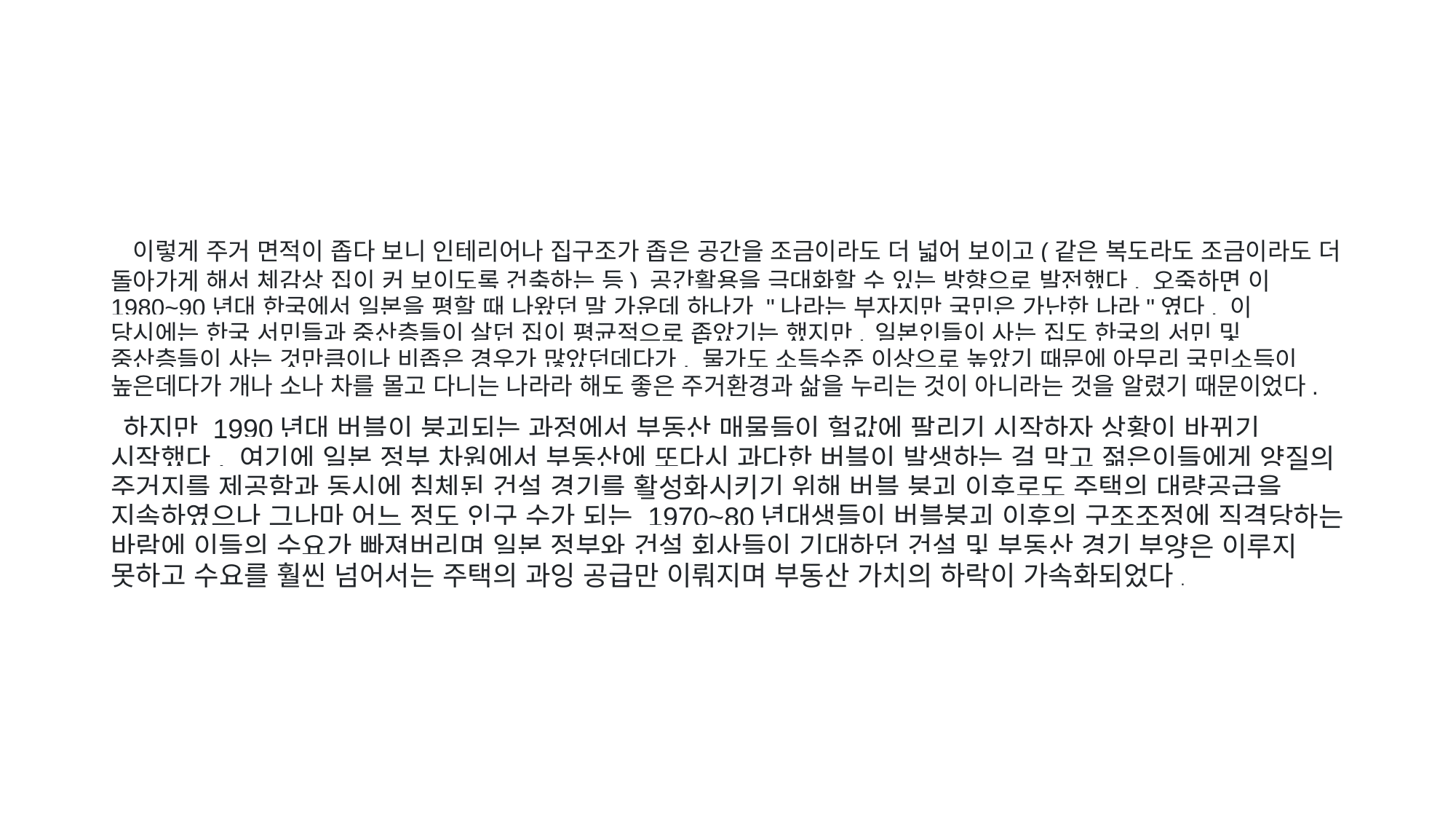

#
 이렇게 주거 면적이 좁다 보니 인테리어나 집구조가 좁은 공간을 조금이라도 더 넓어 보이고(같은 복도라도 조금이라도 더 돌아가게 해서 체감상 집이 커 보이도록 건축하는 등) 공간활용을 극대화할 수 있는 방향으로 발전했다. 오죽하면 이 1980~90년대 한국에서 일본을 평할 때 나왔던 말 가운데 하나가 "나라는 부자지만 국민은 가난한 나라"였다. 이 당시에는 한국 서민들과 중산층들이 살던 집이 평균적으로 좁았기는 했지만, 일본인들이 사는 집도 한국의 서민 및 중산층들이 사는 것만큼이나 비좁은 경우가 많았던데다가, 물가도 소득수준 이상으로 높았기 때문에 아무리 국민소득이 높은데다가 개나 소나 차를 몰고 다니는 나라라 해도 좋은 주거환경과 삶을 누리는 것이 아니라는 것을 알렸기 때문이었다.
 하지만 1990년대 버블이 붕괴되는 과정에서 부동산 매물들이 헐값에 팔리기 시작하자 상황이 바뀌기 시작했다. 여기에 일본 정부 차원에서 부동산에 또다시 과다한 버블이 발생하는 걸 막고 젊은이들에게 양질의 주거지를 제공함과 동시에 침체된 건설 경기를 활성화시키기 위해 버블 붕괴 이후로도 주택의 대량공급을 지속하였으나 그나마 어느 정도 인구 수가 되는 1970~80년대생들이 버블붕괴 이후의 구조조정에 직격당하는 바람에 이들의 수요가 빠져버리며 일본 정부와 건설 회사들이 기대하던 건설 및 부동산 경기 부양은 이루지 못하고 수요를 훨씬 넘어서는 주택의 과잉 공급만 이뤄지며 부동산 가치의 하락이 가속화되었다.